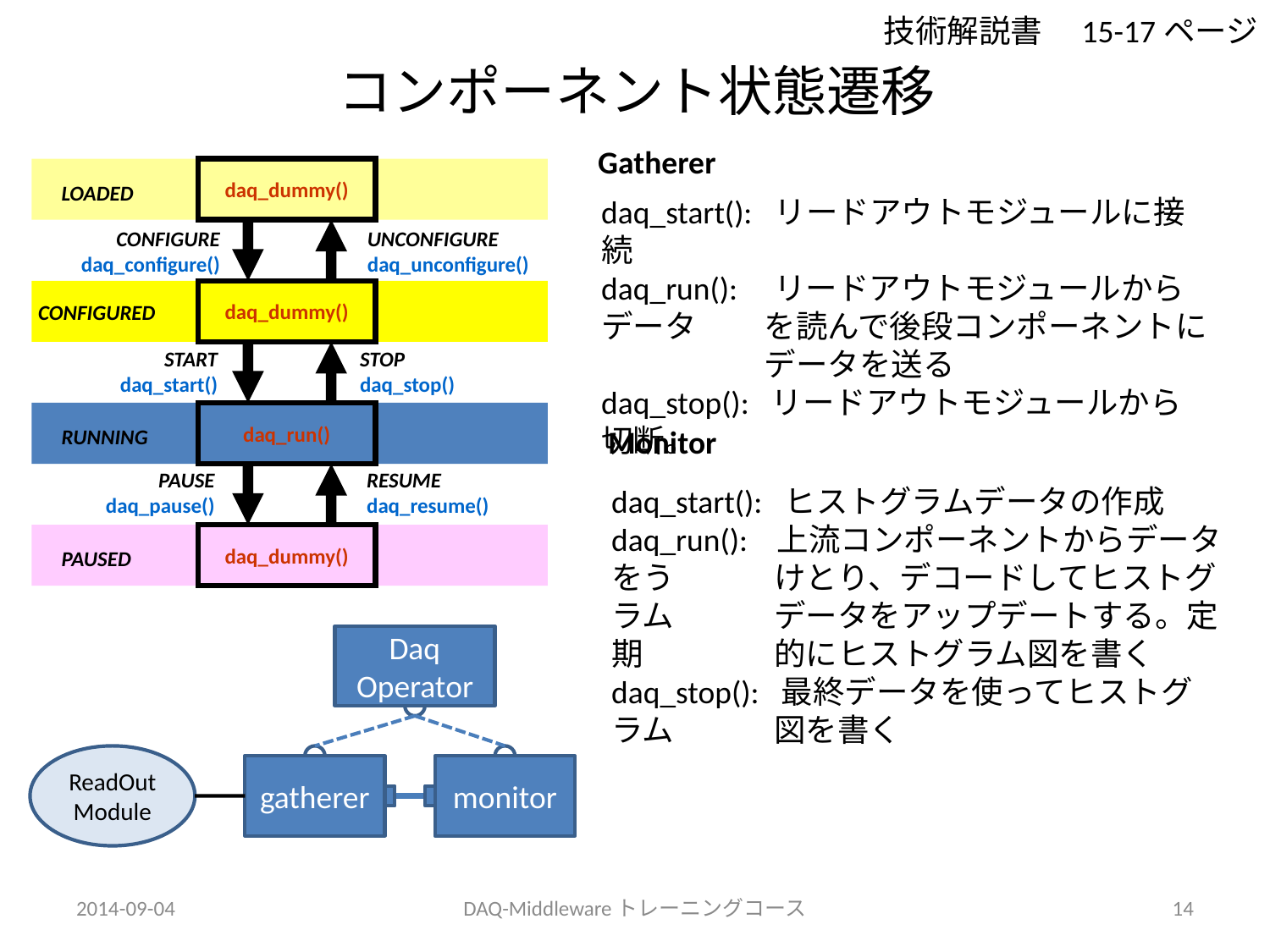

技術解説書　15-17ページ
# コンポーネント状態遷移
Gatherer

daq_dummy()
LOADED
CONFIGURE
daq_configure()
UNCONFIGURE
daq_unconfigure()

daq_dummy()
CONFIGURED
START
daq_start()
STOP
daq_stop()

daq_run()
RUNNING
PAUSE
daq_pause()
RESUME
daq_resume()

daq_dummy()
PAUSED
daq_start():  リードアウトモジュールに接続
daq_run():    リードアウトモジュールからデータ  	     を読んで後段コンポーネントに	     データを送る
daq_stop():  リードアウトモジュールから切断。

Monitor
daq_start():  ヒストグラムデータの作成
daq_run():   上流コンポーネントからデータをう	     けとり、デコードしてヒストグラム	     データをアップデートする。定期	     的にヒストグラム図を書く
daq_stop():  最終データを使ってヒストグラム	     図を書く
Daq Operator

ReadOutModule

gatherer
monitor

2014-09-04
DAQ-Middlewareトレーニングコース
14